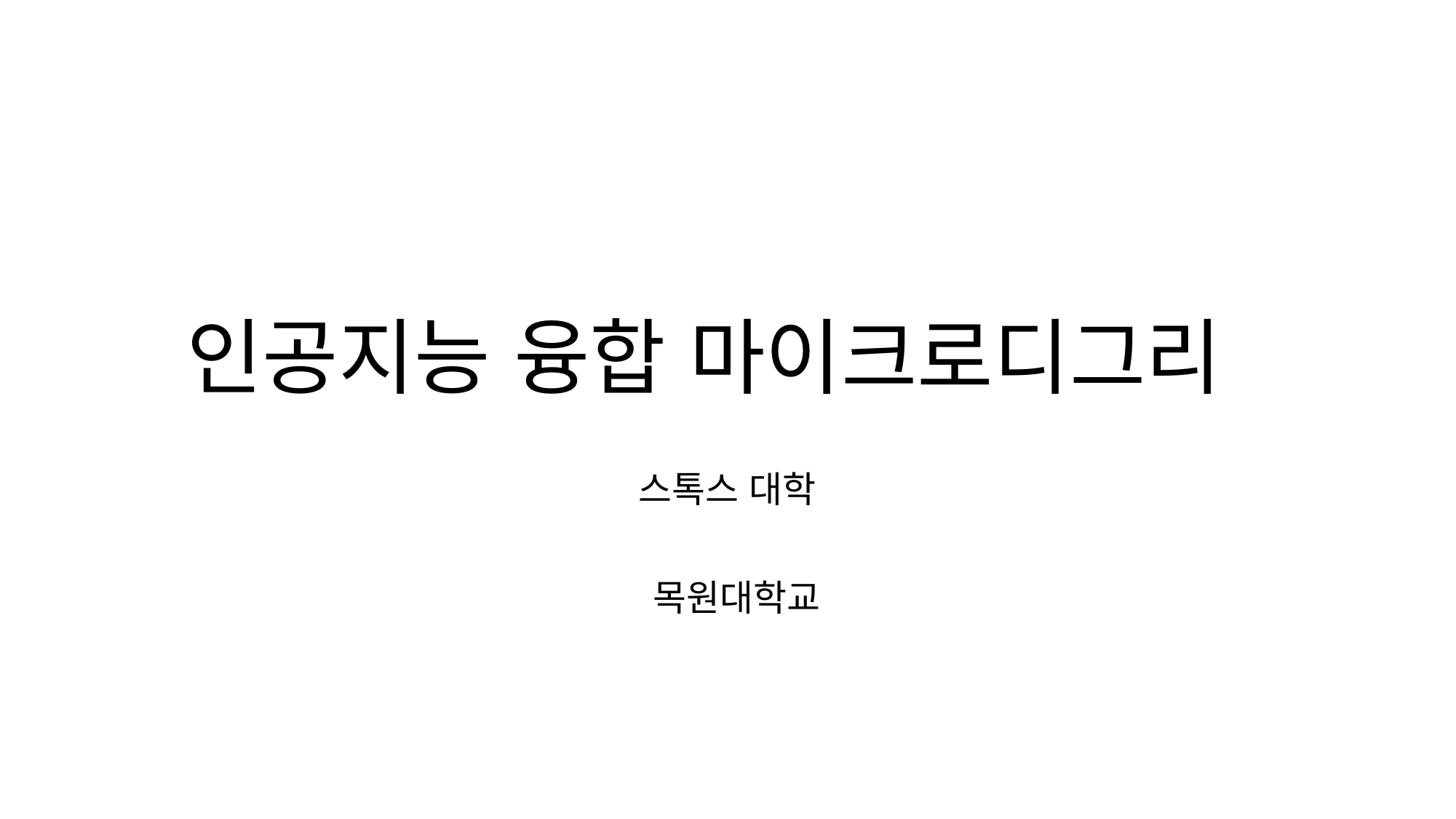

# 인공지능 융합 마이크로디그리
스톡스 대학

 목원대학교